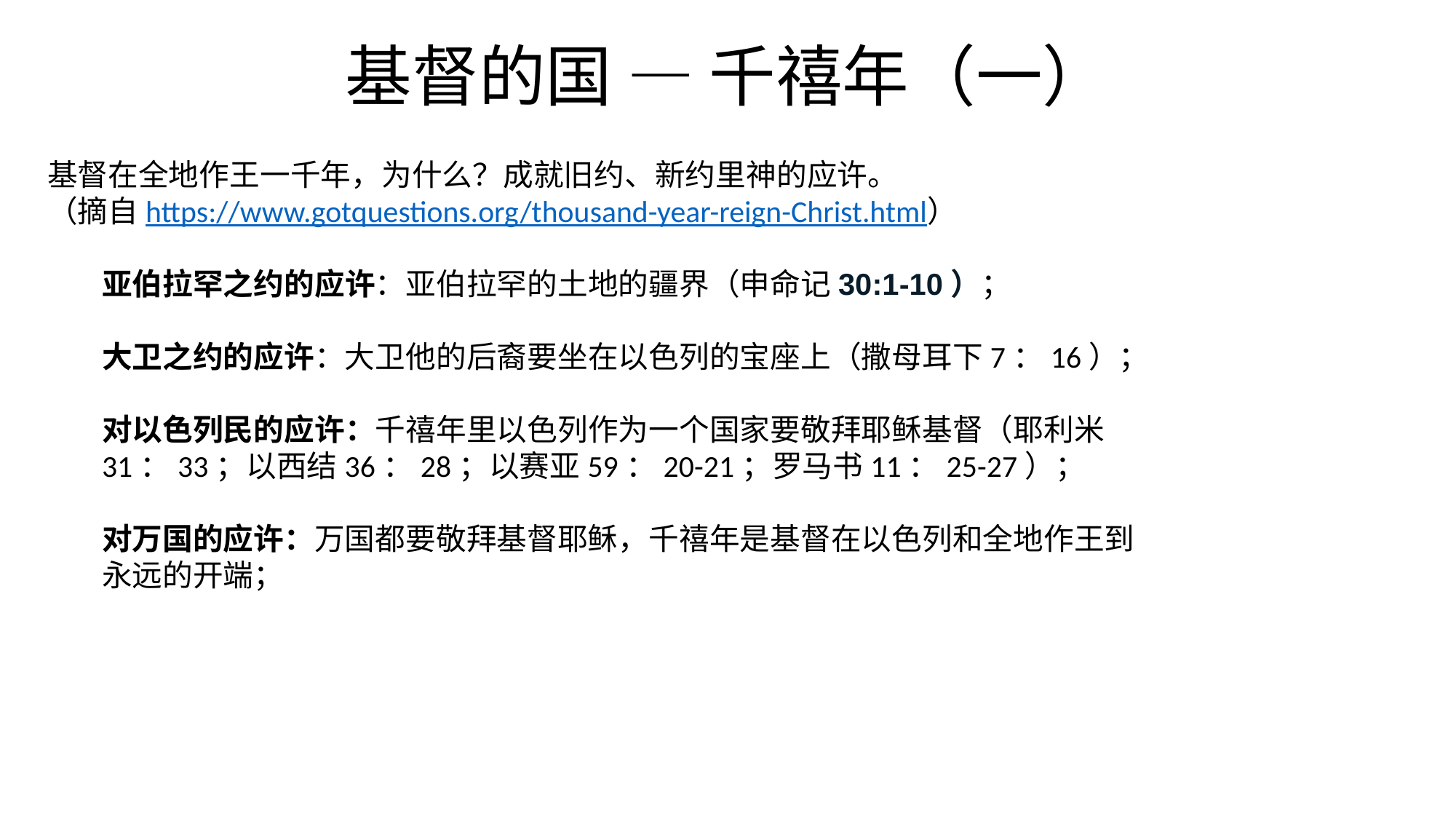

# 基督的国 — 千禧年（一）
基督在全地作王一千年，为什么？成就旧约、新约里神的应许。
（摘自https://www.gotquestions.org/thousand-year-reign-Christ.html）

亚伯拉罕之约的应许：亚伯拉罕的土地的疆界（申命记30:1-10）；

大卫之约的应许：大卫他的后裔要坐在以色列的宝座上（撒母耳下7：16）；

对以色列民的应许：千禧年里以色列作为一个国家要敬拜耶稣基督（耶利米31：33；以西结36：28；以赛亚59：20-21；罗马书11：25-27）；

对万国的应许：万国都要敬拜基督耶稣，千禧年是基督在以色列和全地作王到永远的开端；